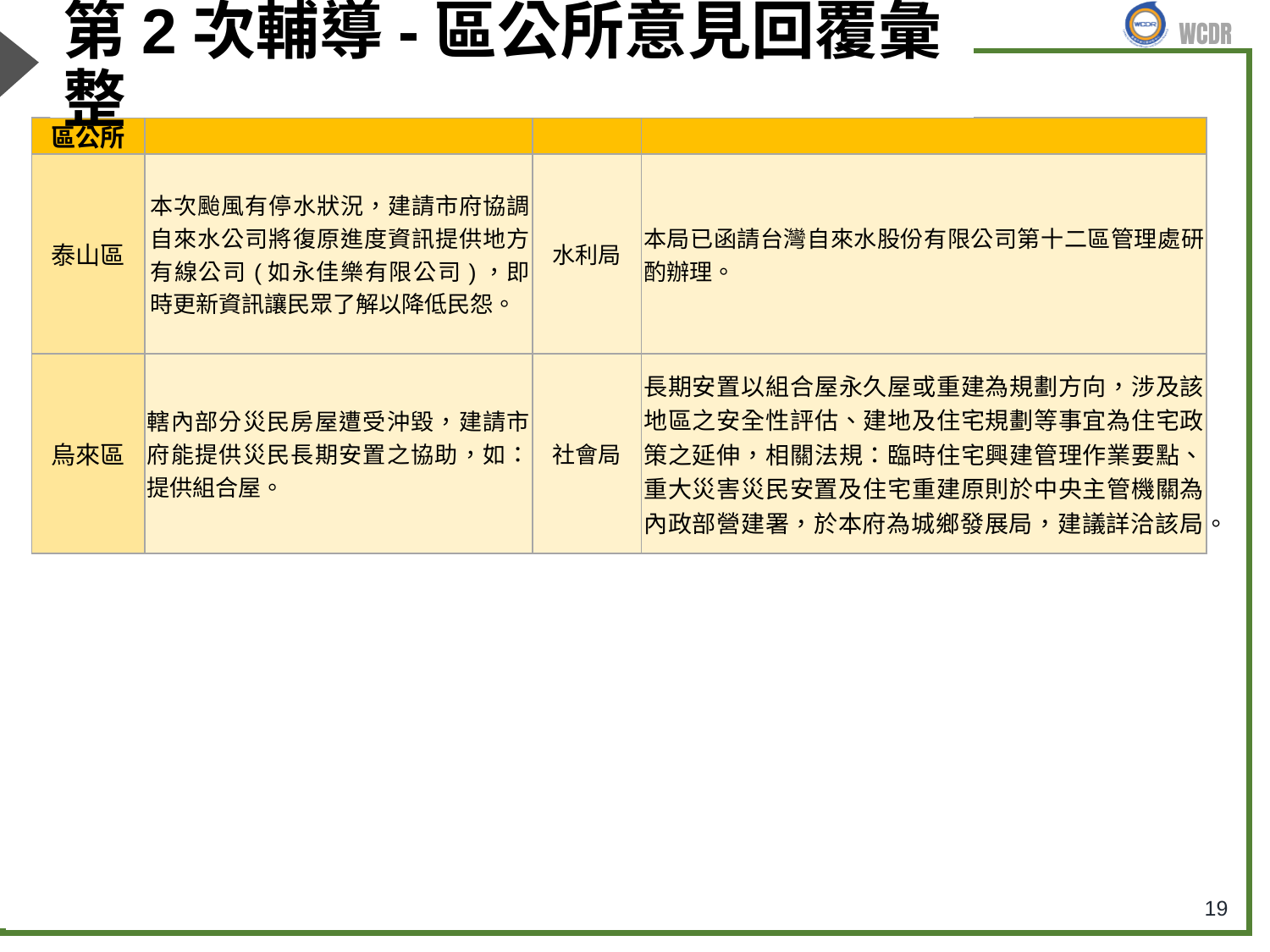

# 第2次輔導-區公所意見回覆彙整
| 區公所 |  |  |  |
| --- | --- | --- | --- |
| 泰山區 | 本次颱風有停水狀況，建請市府協調自來水公司將復原進度資訊提供地方有線公司(如永佳樂有限公司)，即時更新資訊讓民眾了解以降低民怨。 | 水利局 | 本局已函請台灣自來水股份有限公司第十二區管理處研酌辦理。 |
| 烏來區 | 轄內部分災民房屋遭受沖毀，建請市府能提供災民長期安置之協助，如：提供組合屋。 | 社會局 | 長期安置以組合屋永久屋或重建為規劃方向，涉及該地區之安全性評估、建地及住宅規劃等事宜為住宅政策之延伸，相關法規：臨時住宅興建管理作業要點、重大災害災民安置及住宅重建原則於中央主管機關為內政部營建署，於本府為城鄉發展局，建議詳洽該局。 |
19